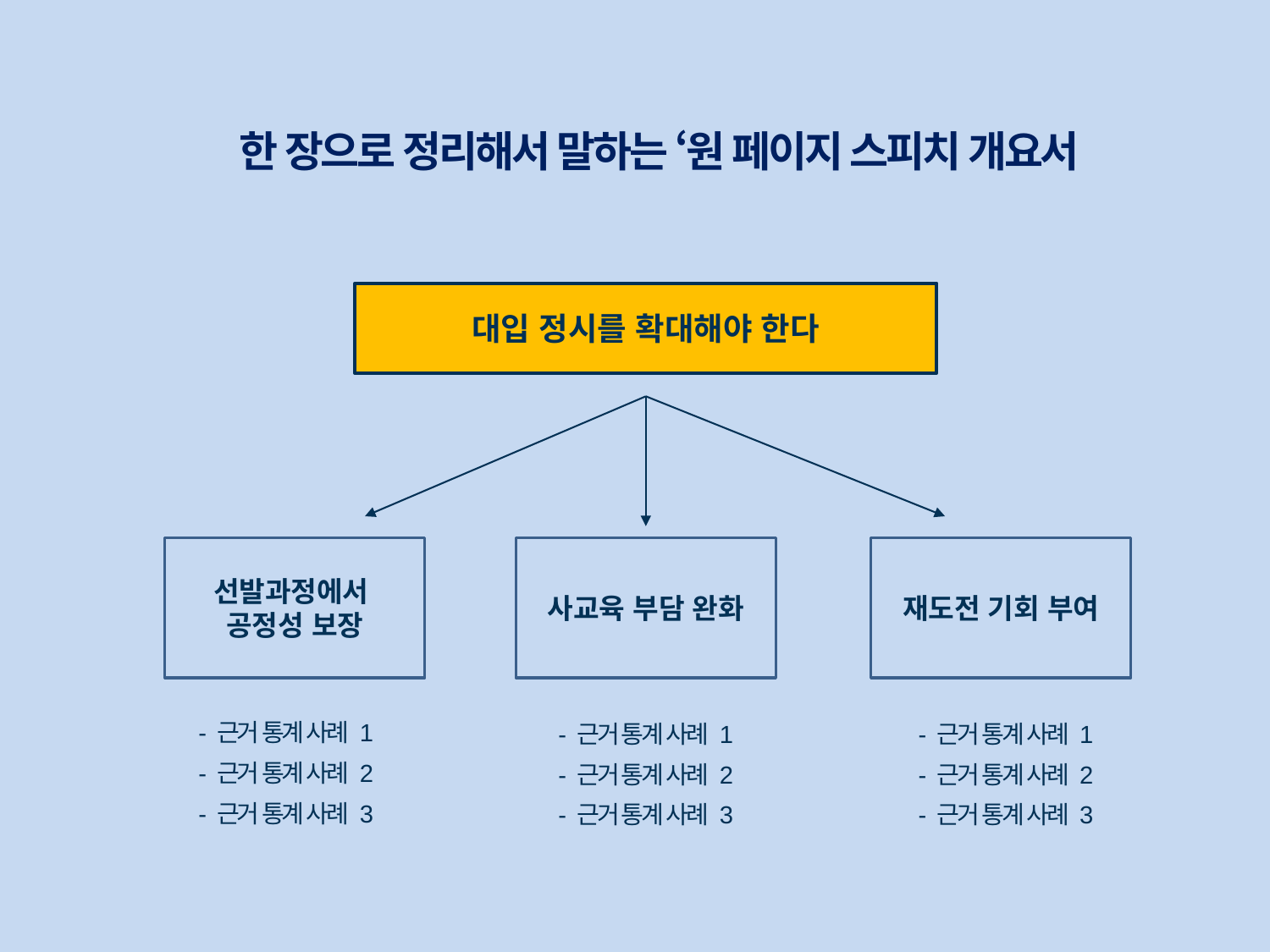

한 장으로 정리해서 말하는 ‘원 페이지 스피치 개요서
대입 정시를 확대해야 한다
선발과정에서
공정성 보장
사교육 부담 완화
재도전 기회 부여
- 근거 통계 사례 1
- 근거 통계 사례 2
- 근거 통계 사례 3

- 근거 통계 사례 1
- 근거 통계 사례 2
- 근거 통계 사례 3

- 근거 통계 사례 1
- 근거 통계 사례 2
- 근거 통계 사례 3